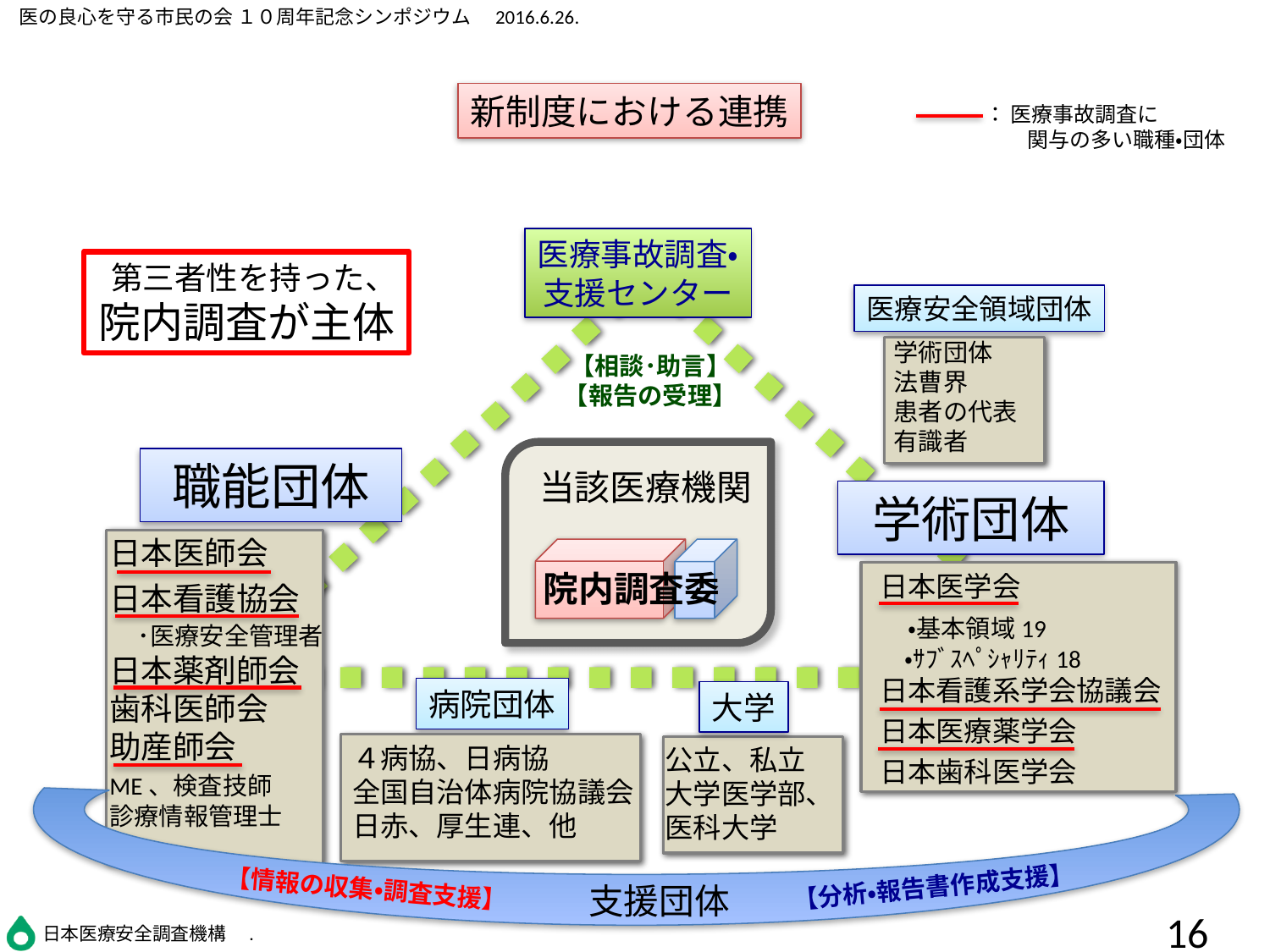

新制度における連携
： 医療事故調査に
　　関与の多い職種・団体
医療事故調査・
支援センター
 第三者性を持った、
院内調査が主体

医療安全領域団体
学術団体
法曹界
患者の代表
有識者

【相談･助言】
【報告の受理】

職能団体
当該医療機関
学術団体
日本医師会
日本看護協会
　･医療安全管理者
日本薬剤師会
歯科医師会
助産師会
ME、検査技師
診療情報管理士
他

院内調査委

日本医学会
　・基本領域19
　・ｻﾌﾞｽﾍﾟｼｬﾘﾃｨ18
日本看護系学会協議会
日本医療薬学会
日本歯科医学会
病院団体
大学

【分析・報告書作成支援】
【情報の収集・調査支援】
支援団体
４病協、日病協
全国自治体病院協議会
日赤、厚生連、他

公立、私立
大学医学部、
医科大学